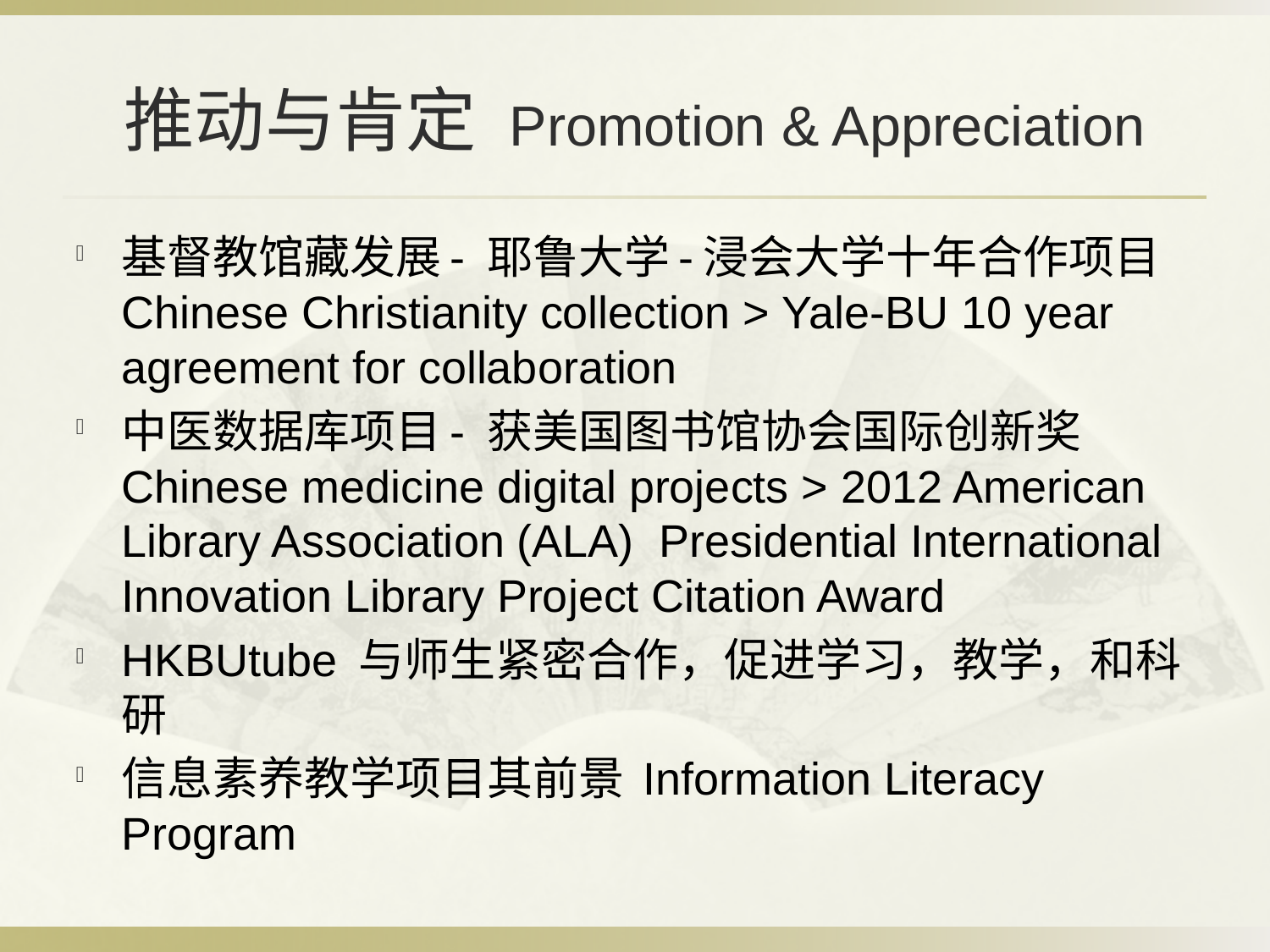

# 推动与肯定 Promotion & Appreciation
基督教馆藏发展- 耶鲁大学-浸会大学十年合作项目 Chinese Christianity collection > Yale-BU 10 year agreement for collaboration
中医数据库项目- 获美国图书馆协会国际创新奖 Chinese medicine digital projects > 2012 American Library Association (ALA)  Presidential International Innovation Library Project Citation Award
HKBUtube 与师生紧密合作，促进学习，教学，和科研
信息素养教学项目其前景 Information Literacy Program